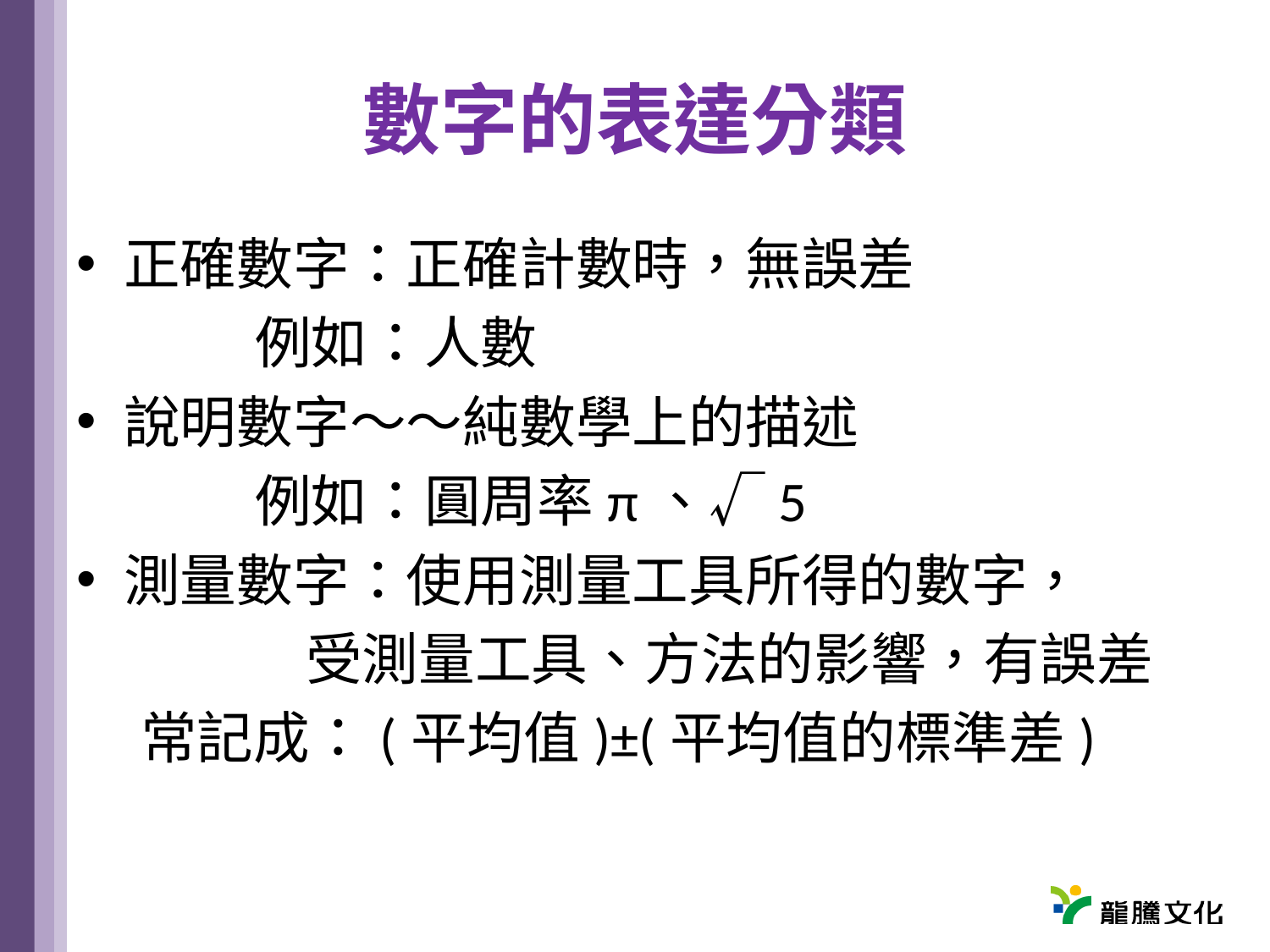

# 數字的表達分類
正確數字：正確計數時，無誤差
             例如：人數
說明數字～～純數學上的描述
             例如：圓周率π、√5
測量數字：使用測量工具所得的數字，
                 受測量工具、方法的影響，有誤差
    常記成：(平均值)±(平均值的標準差)